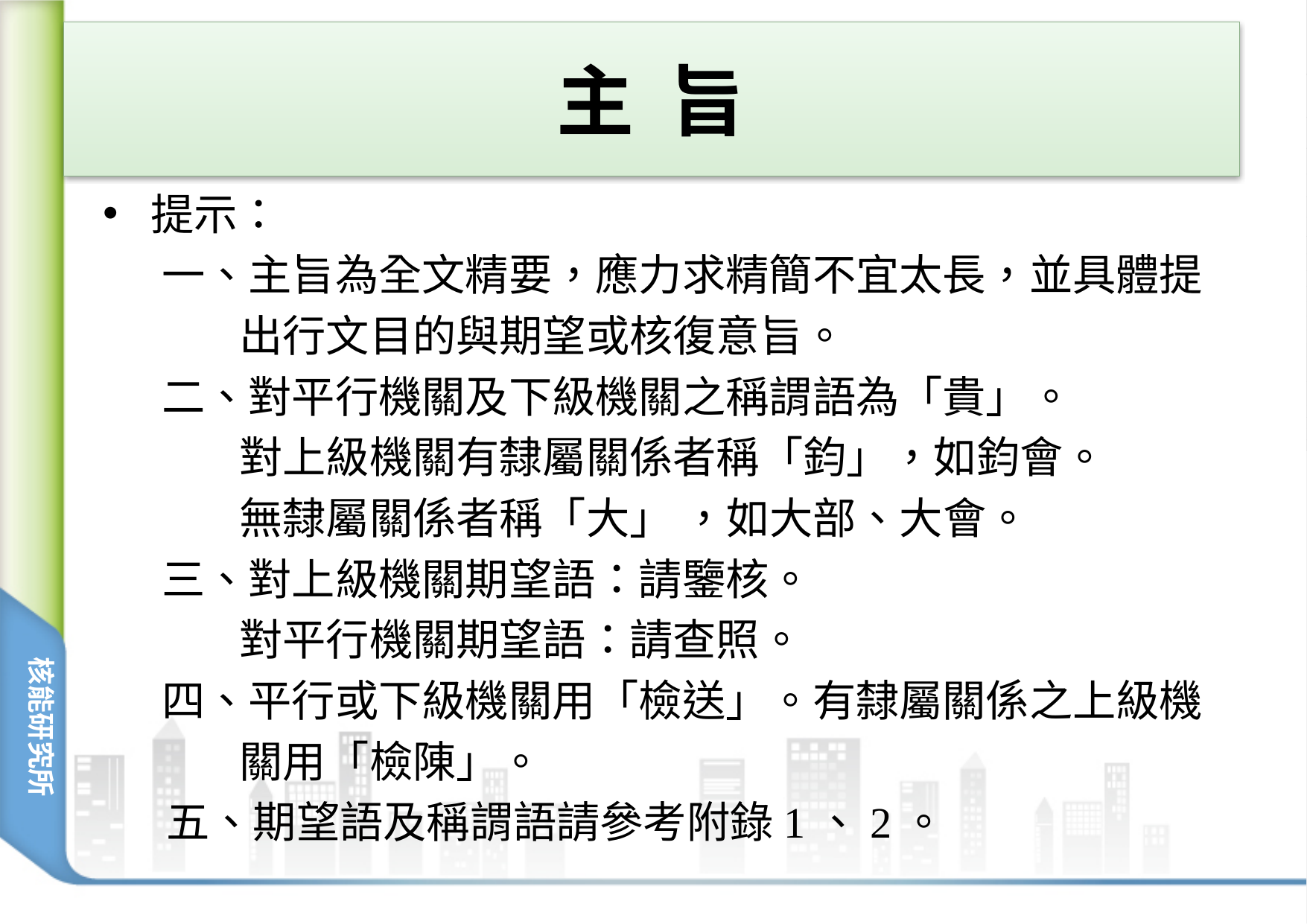

# 主  旨
提示：
     一、主旨為全文精要，應力求精簡不宜太長，並具體提
             出行文目的與期望或核復意旨。
     二、對平行機關及下級機關之稱謂語為「貴」。
             對上級機關有隸屬關係者稱「鈞」，如鈞會。
             無隸屬關係者稱「大」 ，如大部、大會。
     三、對上級機關期望語：請鑒核。
             對平行機關期望語：請查照。
     四、平行或下級機關用「檢送」。有隸屬關係之上級機
             關用「檢陳」。
 五、期望語及稱謂語請參考附錄1、2。